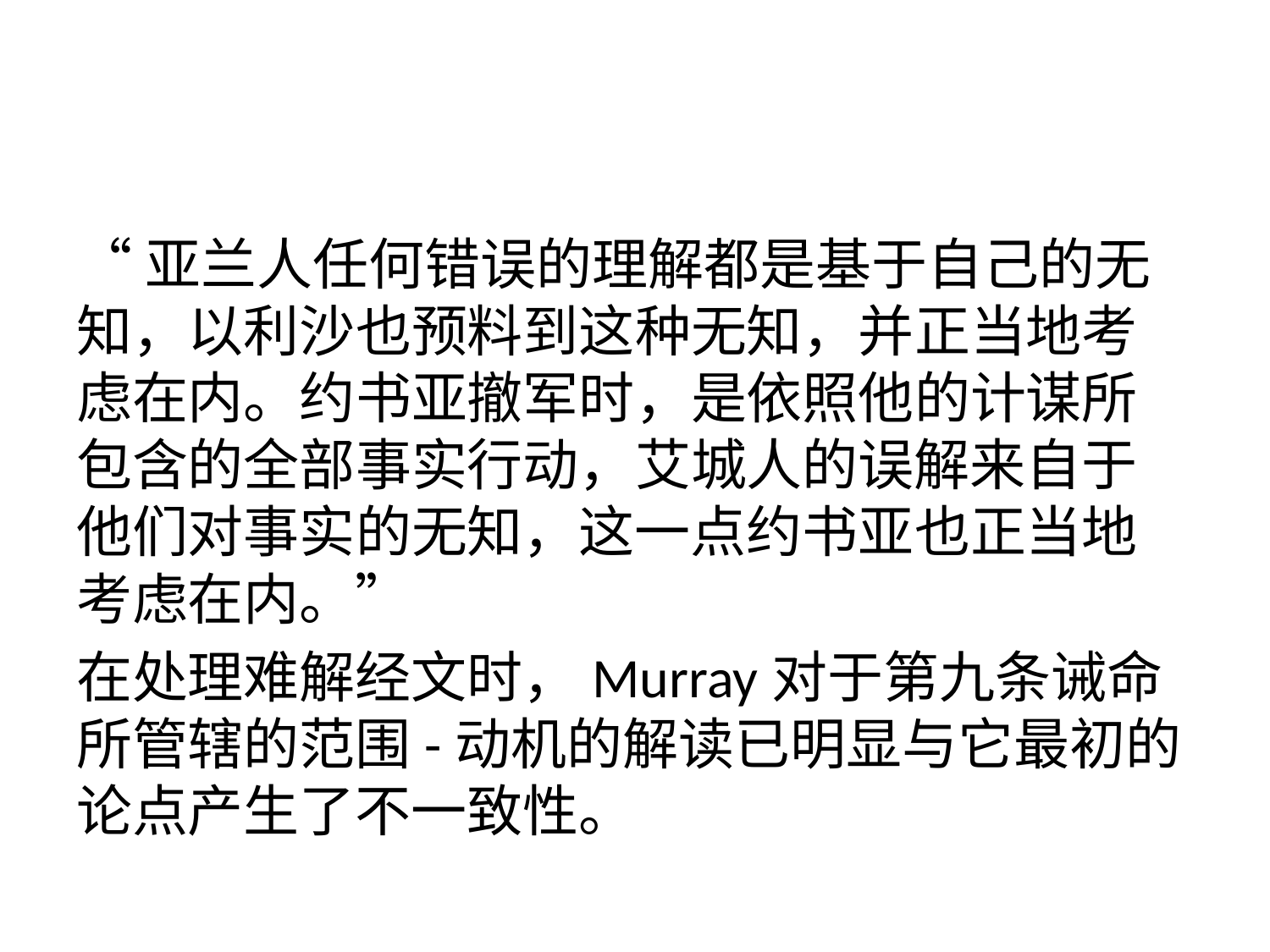

#
“亚兰人任何错误的理解都是基于自己的无知，以利沙也预料到这种无知，并正当地考虑在内。约书亚撤军时，是依照他的计谋所包含的全部事实行动，艾城人的误解来自于他们对事实的无知，这一点约书亚也正当地考虑在内。”
在处理难解经文时，Murray对于第九条诫命所管辖的范围-动机的解读已明显与它最初的论点产生了不一致性。